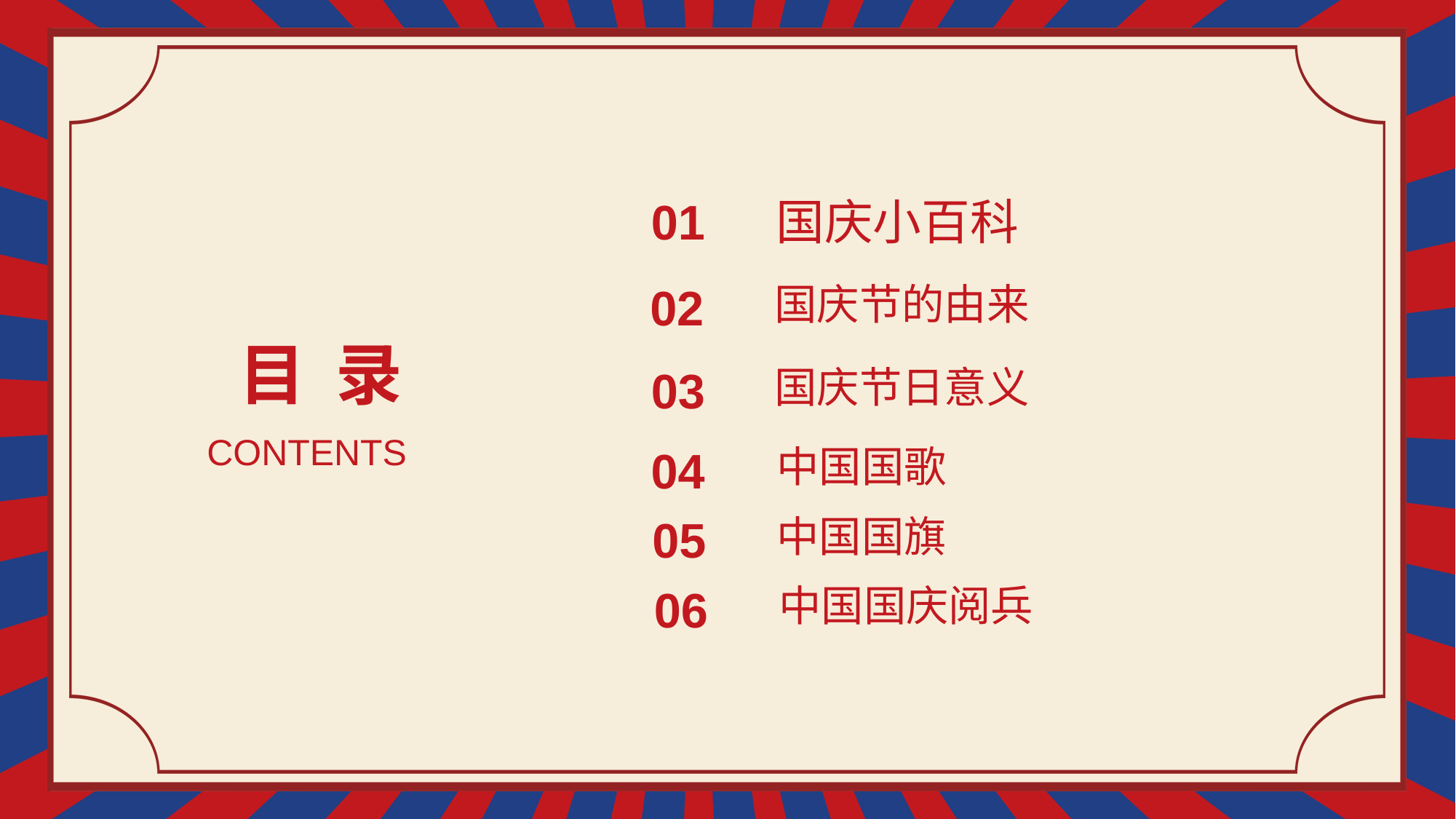

01
国庆小百科
02
国庆节的由来
目  录
03
国庆节日意义
CONTENTS
04
中国国歌
05
中国国旗
06
中国国庆阅兵